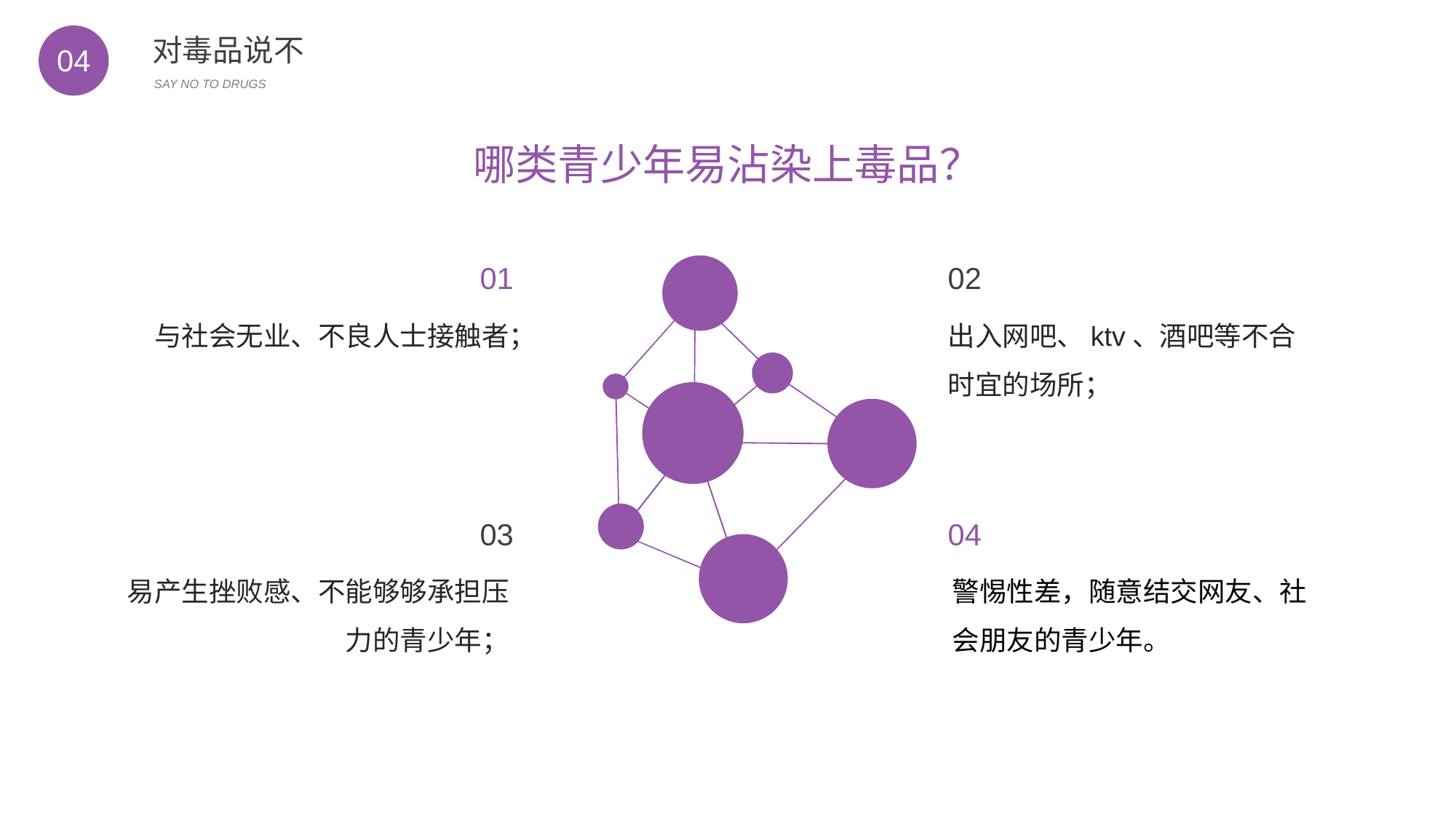

BY YUSHEN

对毒品说不
SAY NO TO DRUGS
04
哪类青少年易沾染上毒品？
01
与社会无业、不良人士接触者；
02
出入网吧、ktv、酒吧等不合时宜的场所；

03
易产生挫败感、不能够够承担压力的青少年；
04
警惕性差，随意结交网友、社会朋友的青少年。